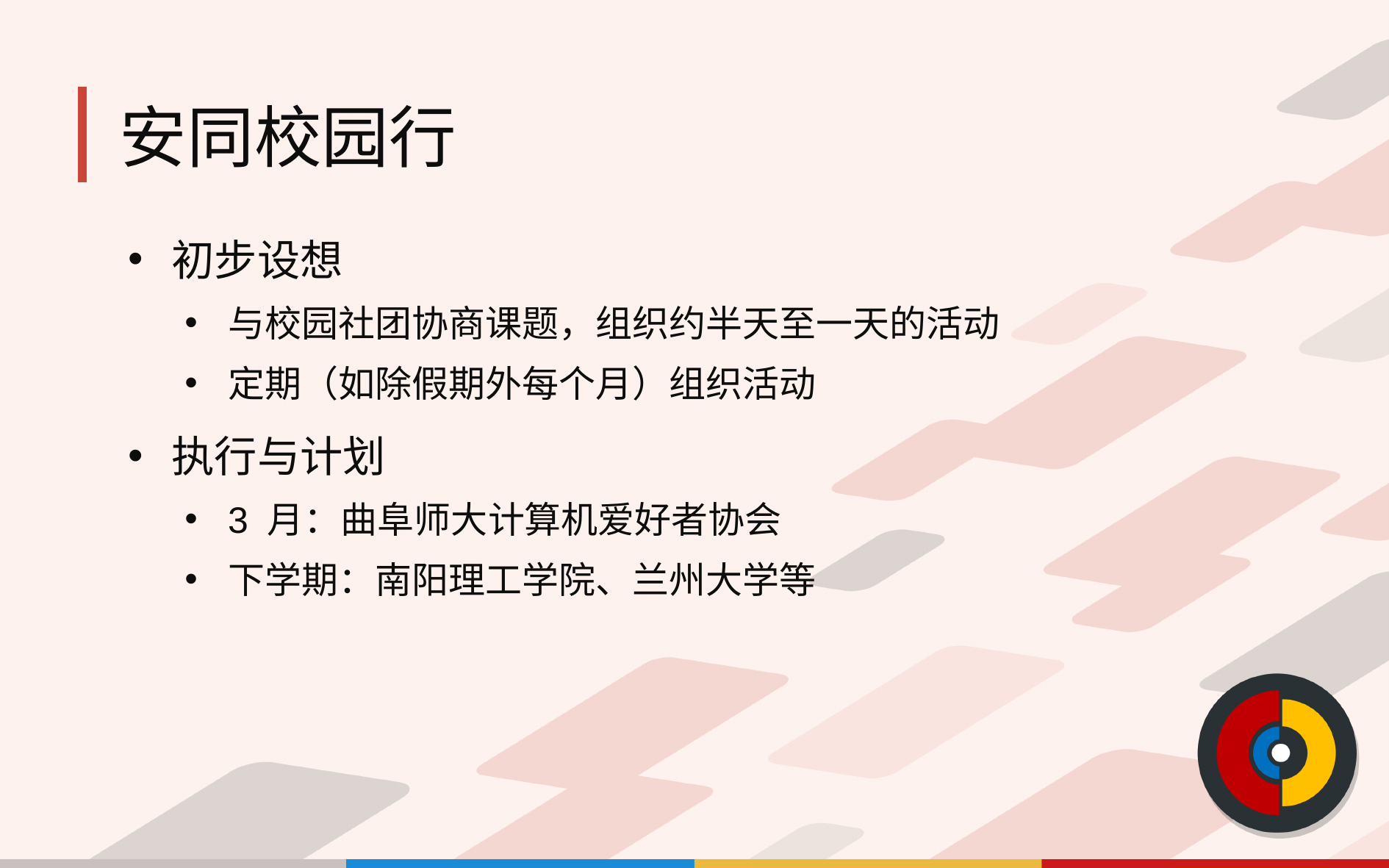

# 安同校园行
初步设想
与校园社团协商课题，组织约半天至一天的活动
定期（如除假期外每个月）组织活动
执行与计划
3 月：曲阜师大计算机爱好者协会
下学期：南阳理工学院、兰州大学等